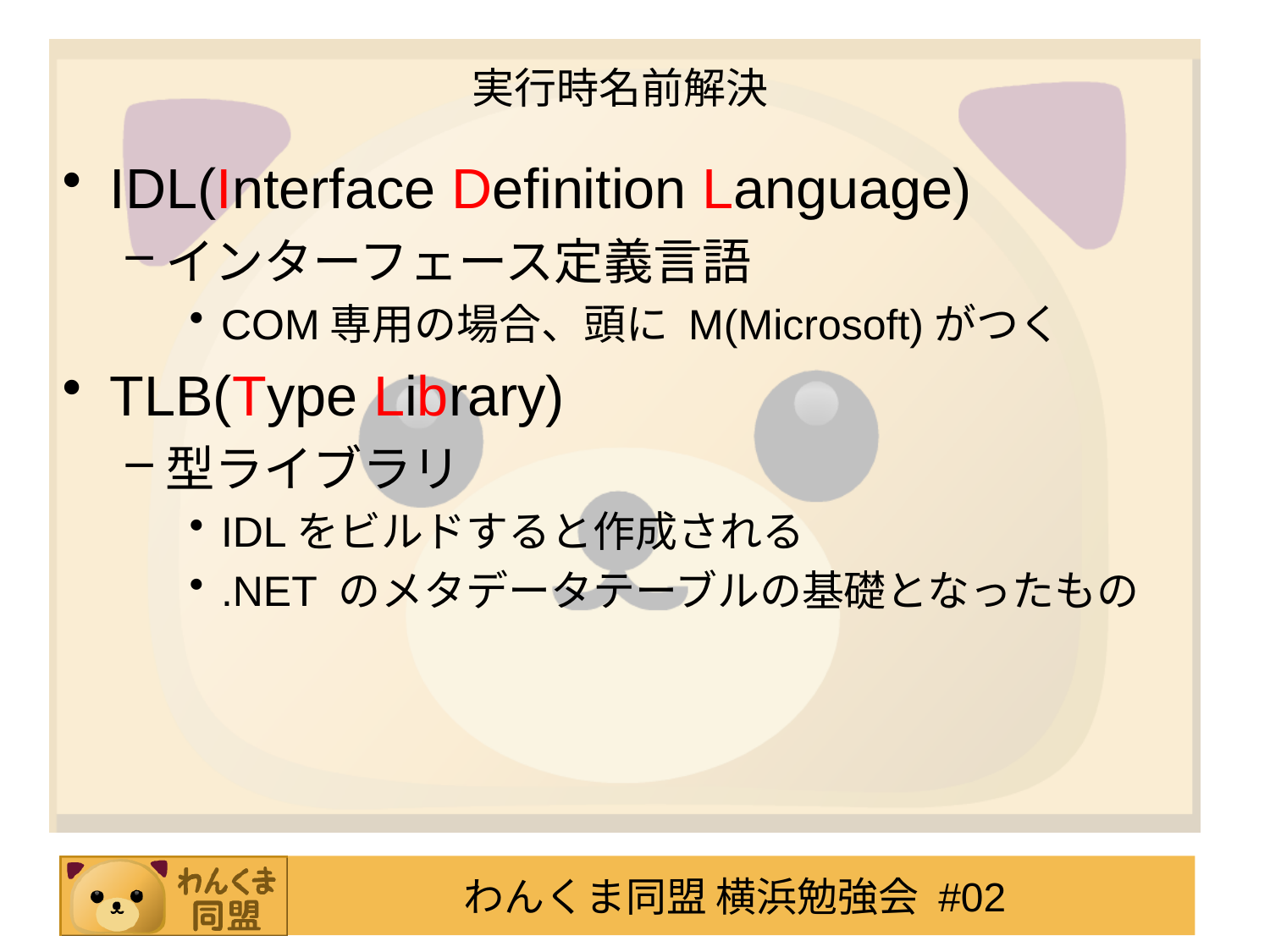

# 実行時名前解決
IDL(Interface Definition Language)
インターフェース定義言語
COM専用の場合、頭に M(Microsoft)がつく
TLB(Type Library)
型ライブラリ
IDLをビルドすると作成される
.NET のメタデータテーブルの基礎となったもの